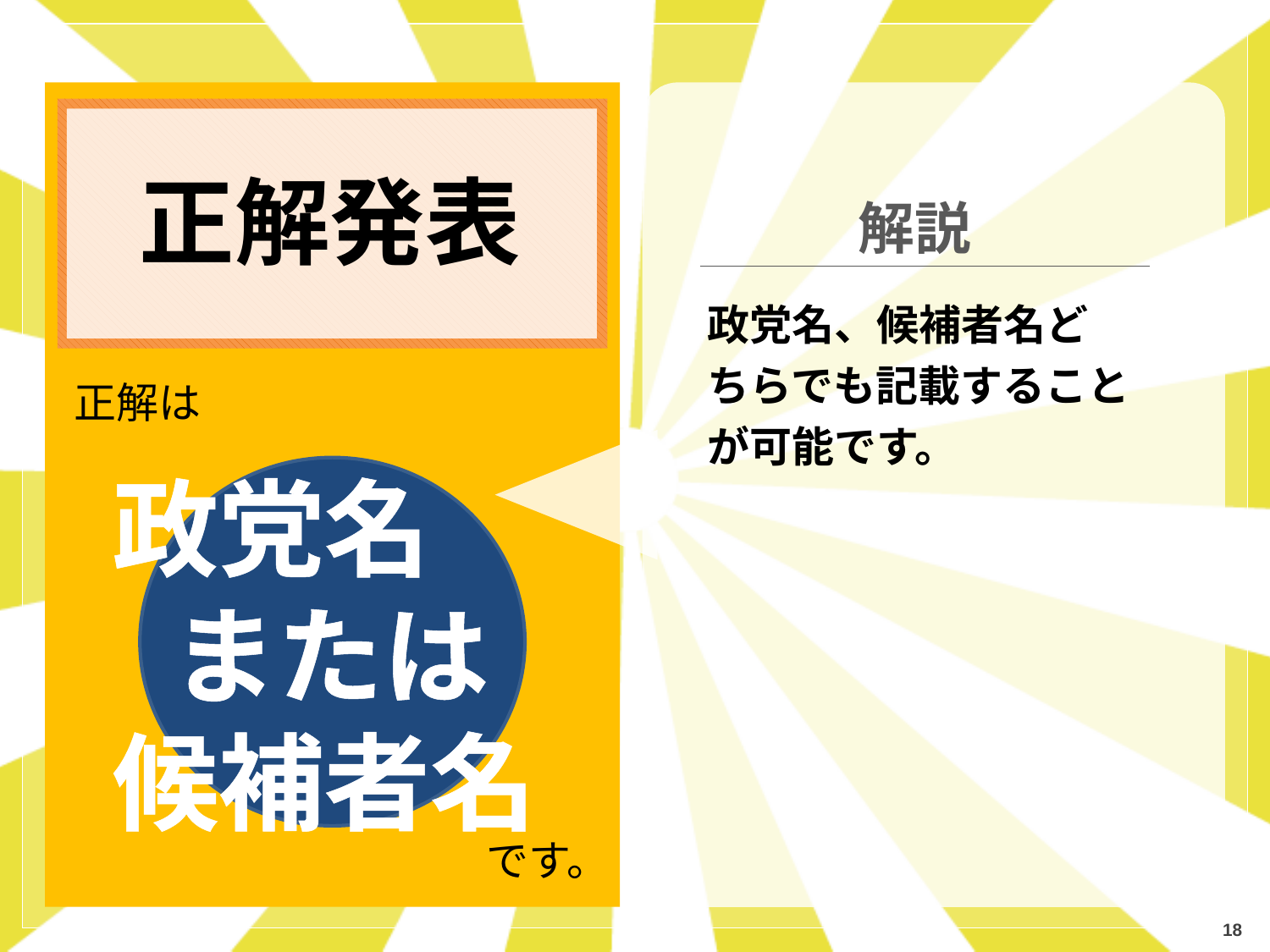

正解発表
解説
政党名、候補者名どちらでも記載することが可能です。
正解は
政党名
または
候補者名

です。
18